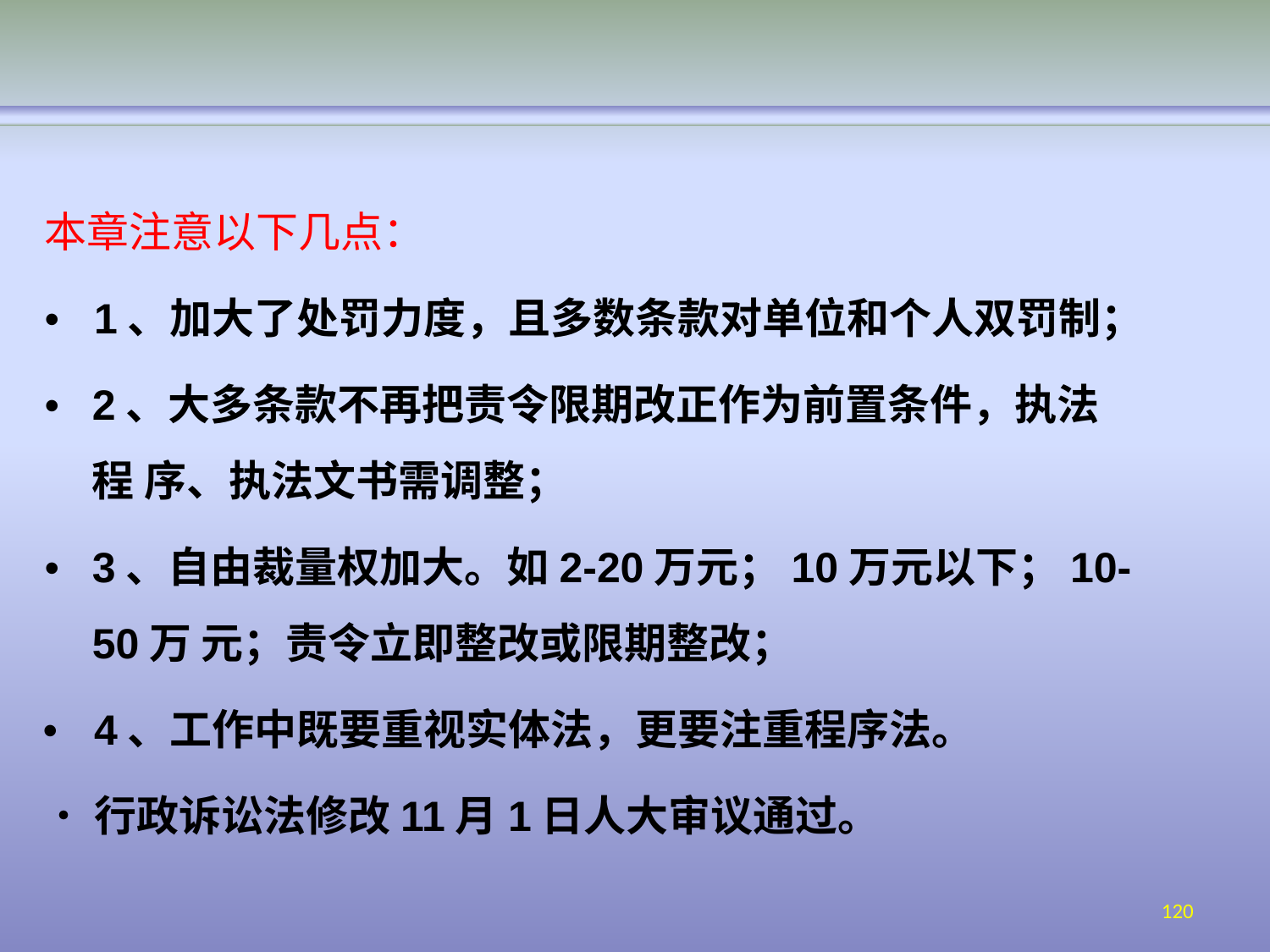

本章注意以下几点：
•	1、加大了处罚力度，且多数条款对单位和个人双罚制；
•	2、大多条款不再把责令限期改正作为前置条件，执法程 序、执法文书需调整；
•	3、自由裁量权加大。如2-20万元；10万元以下；10-50万 元；责令立即整改或限期整改；
•	4、工作中既要重视实体法，更要注重程序法。
•	行政诉讼法修改11月1日人大审议通过。
120